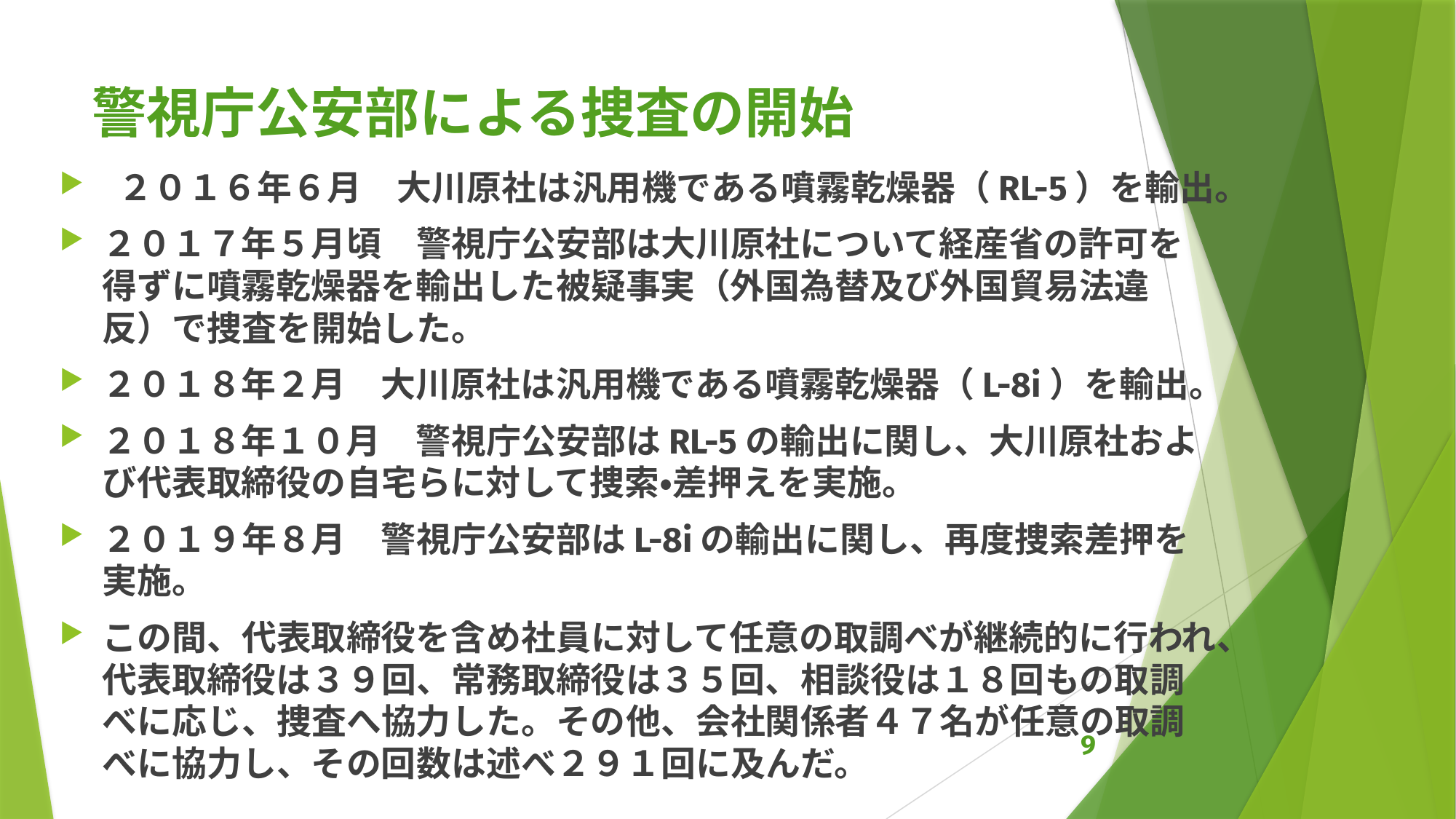

# 警視庁公安部による捜査の開始
 ２０１６年６月　大川原社は汎用機である噴霧乾燥器（RL-5）を輸出。
２０１７年５月頃　警視庁公安部は大川原社について経産省の許可を得ずに噴霧乾燥器を輸出した被疑事実（外国為替及び外国貿易法違反）で捜査を開始した。
２０１８年２月　大川原社は汎用機である噴霧乾燥器（L-8i）を輸出。
２０１８年１０月　警視庁公安部はRL-5の輸出に関し、大川原社および代表取締役の自宅らに対して捜索・差押えを実施。
２０１９年８月　警視庁公安部はL-8iの輸出に関し、再度捜索差押を実施。
この間、代表取締役を含め社員に対して任意の取調べが継続的に行われ、代表取締役は３９回、常務取締役は３５回、相談役は１８回もの取調べに応じ、捜査へ協力した。その他、会社関係者４７名が任意の取調べに協力し、その回数は述べ２９１回に及んだ。
9